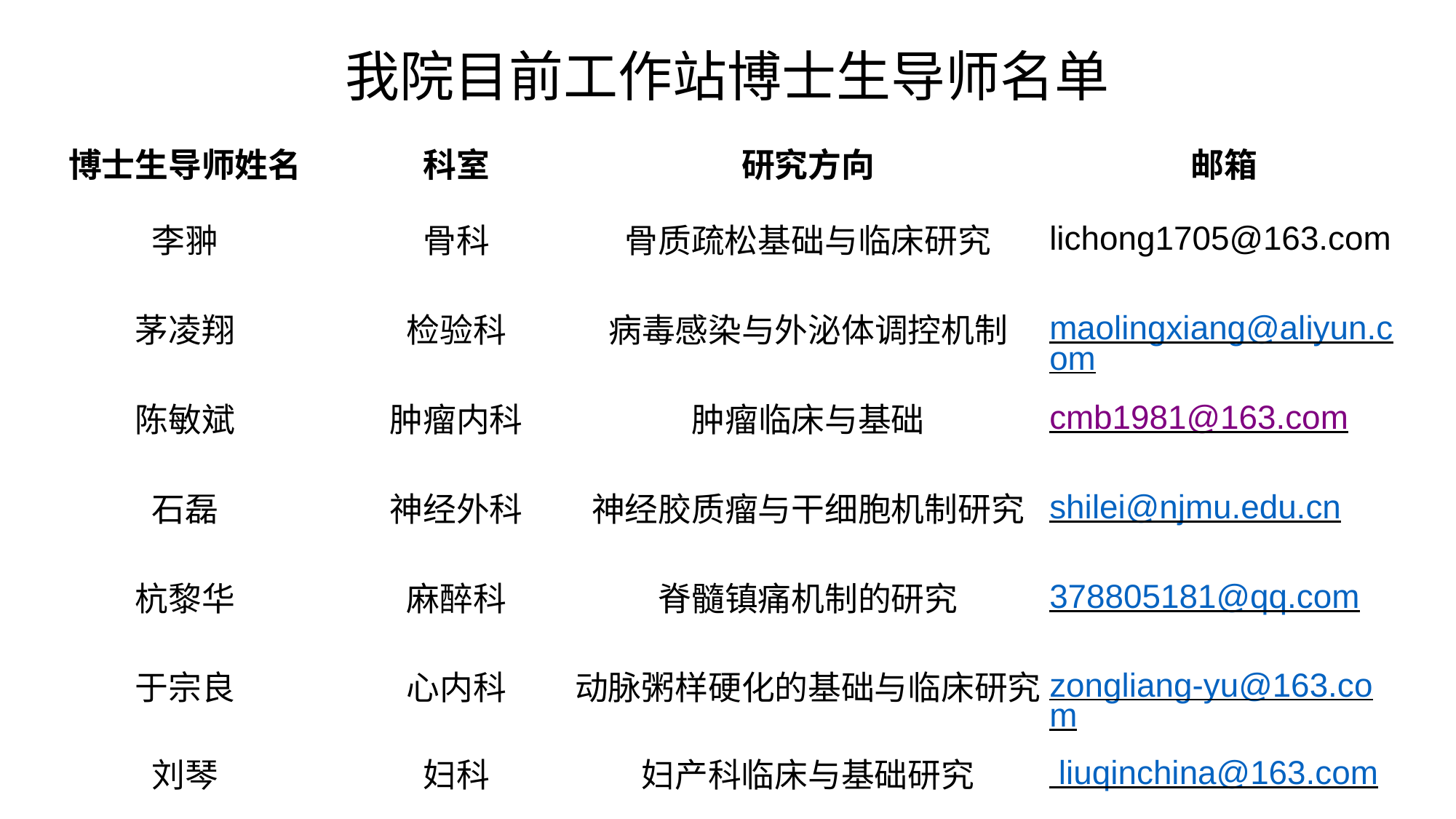

# 我院目前工作站博士生导师名单
| 博士生导师姓名 | 科室 | 研究方向 | 邮箱 |
| --- | --- | --- | --- |
| 李翀 | 骨科 | 骨质疏松基础与临床研究 | lichong1705@163.com |
| 茅凌翔 | 检验科 | 病毒感染与外泌体调控机制 | maolingxiang@aliyun.com |
| 陈敏斌 | 肿瘤内科 | 肿瘤临床与基础 | cmb1981@163.com |
| 石磊 | 神经外科 | 神经胶质瘤与干细胞机制研究 | shilei@njmu.edu.cn |
| 杭黎华 | 麻醉科 | 脊髓镇痛机制的研究 | 378805181@qq.com |
| 于宗良 | 心内科 | 动脉粥样硬化的基础与临床研究 | zongliang-yu@163.com |
| 刘琴 | 妇科 | 妇产科临床与基础研究 | liuqinchina@163.com |